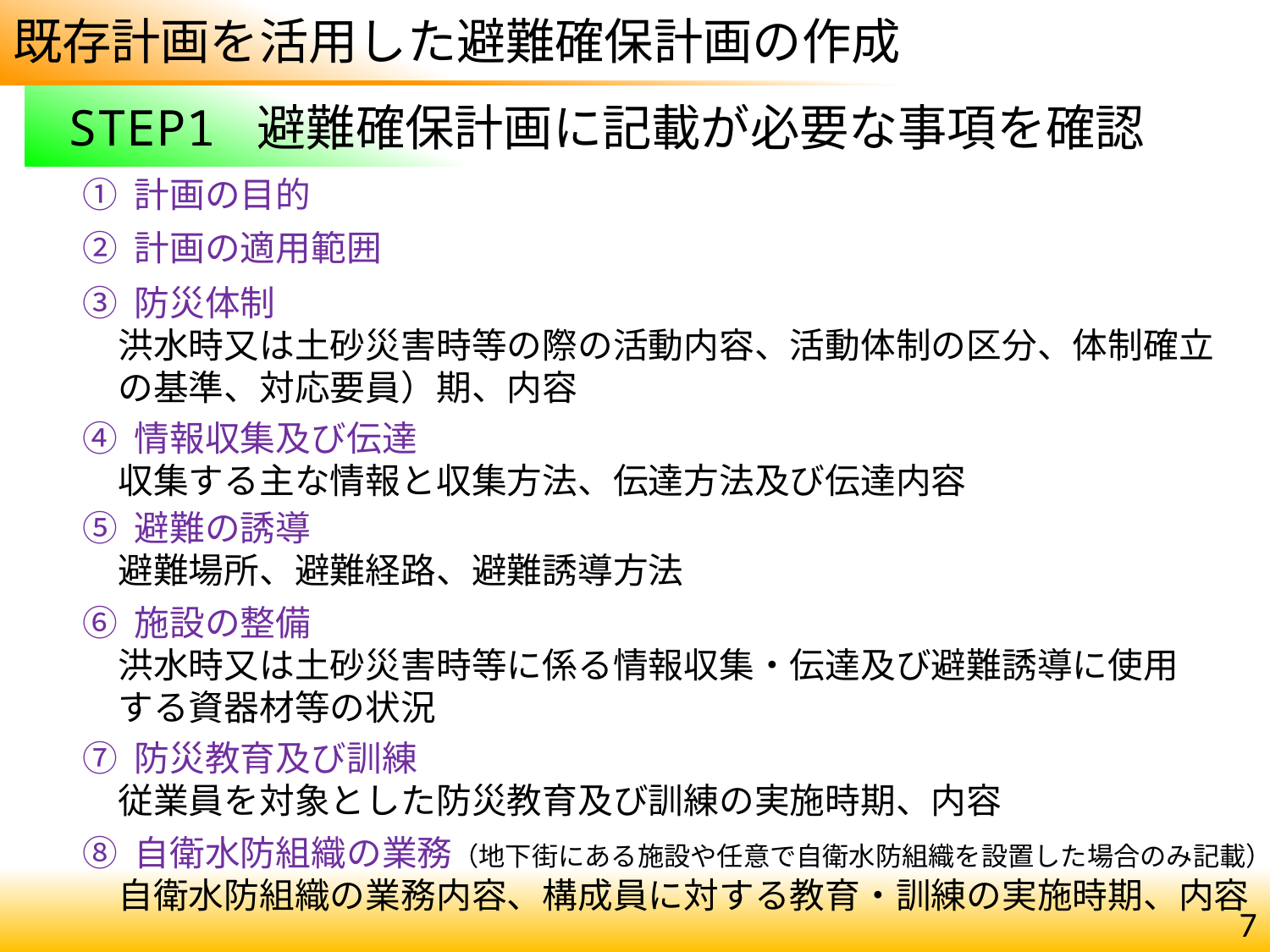

既存計画を活用した避難確保計画の作成
 STEP1 避難確保計画に記載が必要な事項を確認
① 計画の目的
② 計画の適用範囲
③ 防災体制
　洪水時又は土砂災害時等の際の活動内容、活動体制の区分、体制確立
　の基準、対応要員）期、内容
④ 情報収集及び伝達
　収集する主な情報と収集方法、伝達方法及び伝達内容
⑤ 避難の誘導
　避難場所、避難経路、避難誘導方法
⑥ 施設の整備
　洪水時又は土砂災害時等に係る情報収集・伝達及び避難誘導に使用
　する資器材等の状況
⑦ 防災教育及び訓練
　従業員を対象とした防災教育及び訓練の実施時期、内容
⑧ 自衛水防組織の業務（地下街にある施設や任意で自衛水防組織を設置した場合のみ記載）
　自衛水防組織の業務内容、構成員に対する教育・訓練の実施時期、内容

7
7